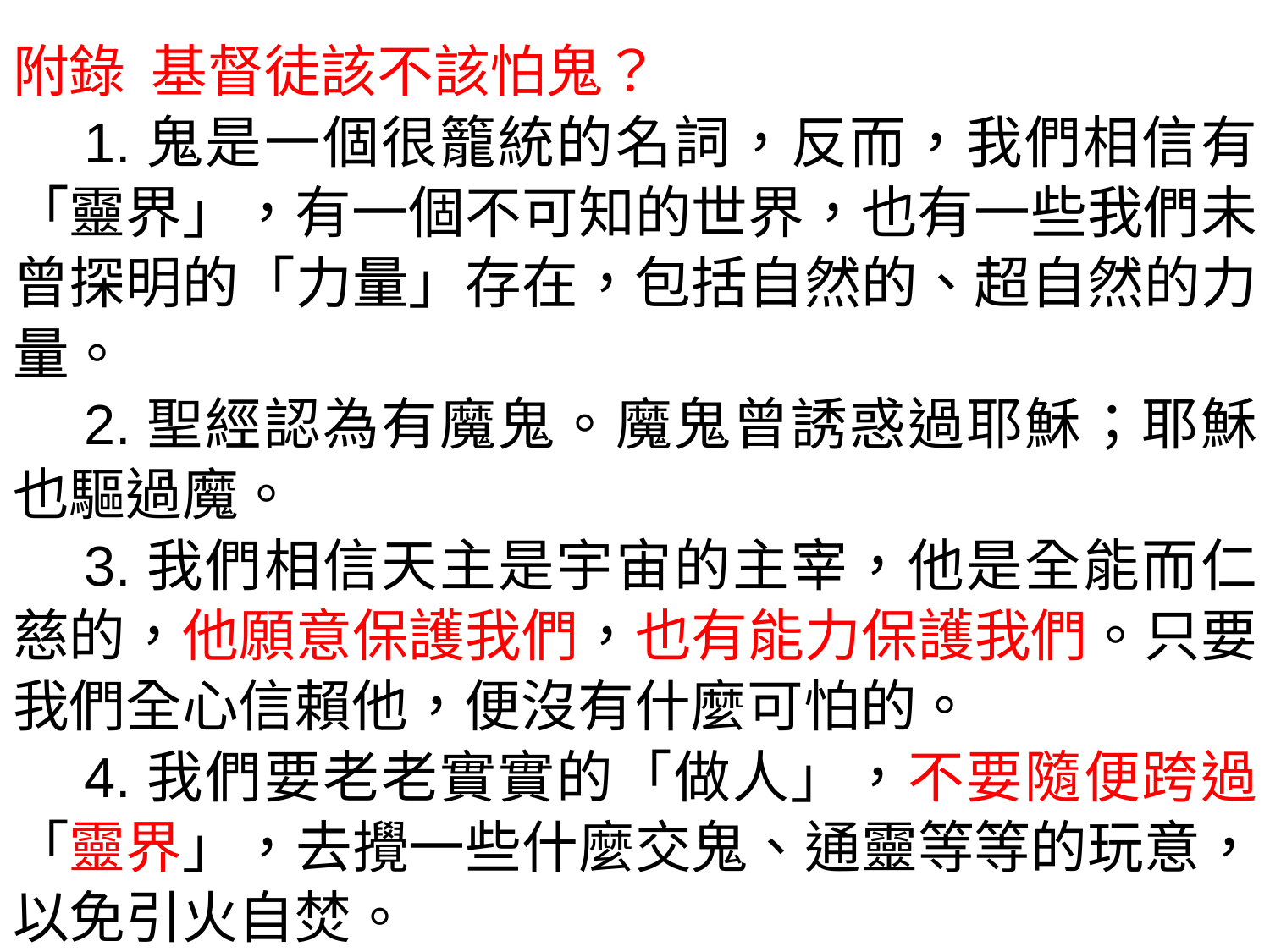

附錄  基督徒該不該怕鬼？
  1.鬼是一個很籠統的名詞，反而，我們相信有「靈界」，有一個不可知的世界，也有一些我們未曾探明的「力量」存在，包括自然的、超自然的力量。
  2.聖經認為有魔鬼。魔鬼曾誘惑過耶穌；耶穌也驅過魔。
  3.我們相信天主是宇宙的主宰，他是全能而仁慈的，他願意保護我們，也有能力保護我們。只要我們全心信賴他，便沒有什麼可怕的。
  4.我們要老老實實的「做人」，不要隨便跨過「靈界」，去攪一些什麼交鬼、通靈等等的玩意，以免引火自焚。